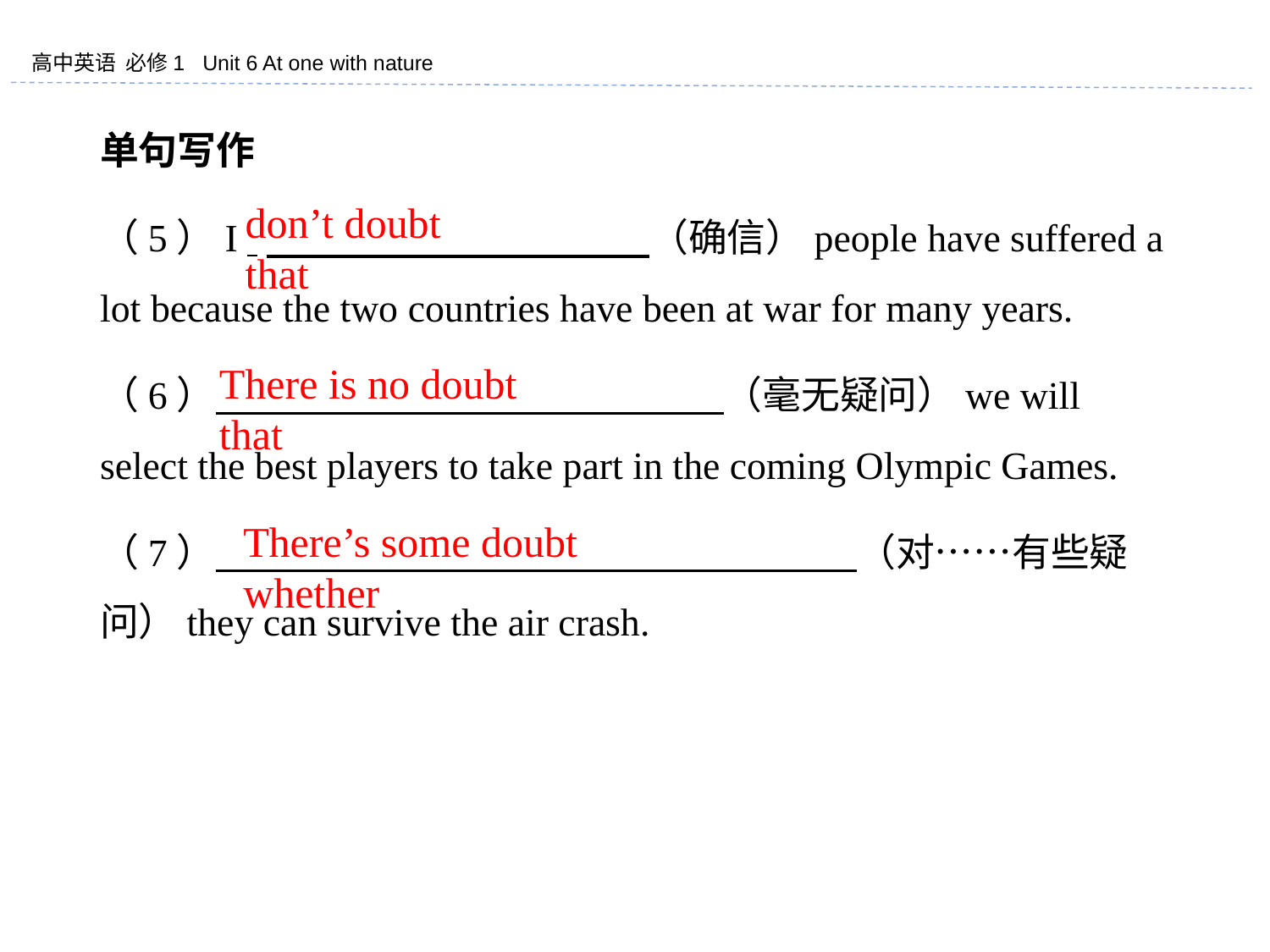

单句写作
（5）I  　　　　  　　　　  　（确信）people have suffered a lot because the two countries have been at war for many years.
（6） 　　　　  　　　　  　　　　（毫无疑问）we will select the best players to take part in the coming Olympic Games.
（7） 　　　　  　　　　  　　　　  　　　（对……有些疑问）they can survive the air crash.

don’t doubt that
There is no doubt that
There’s some doubt whether